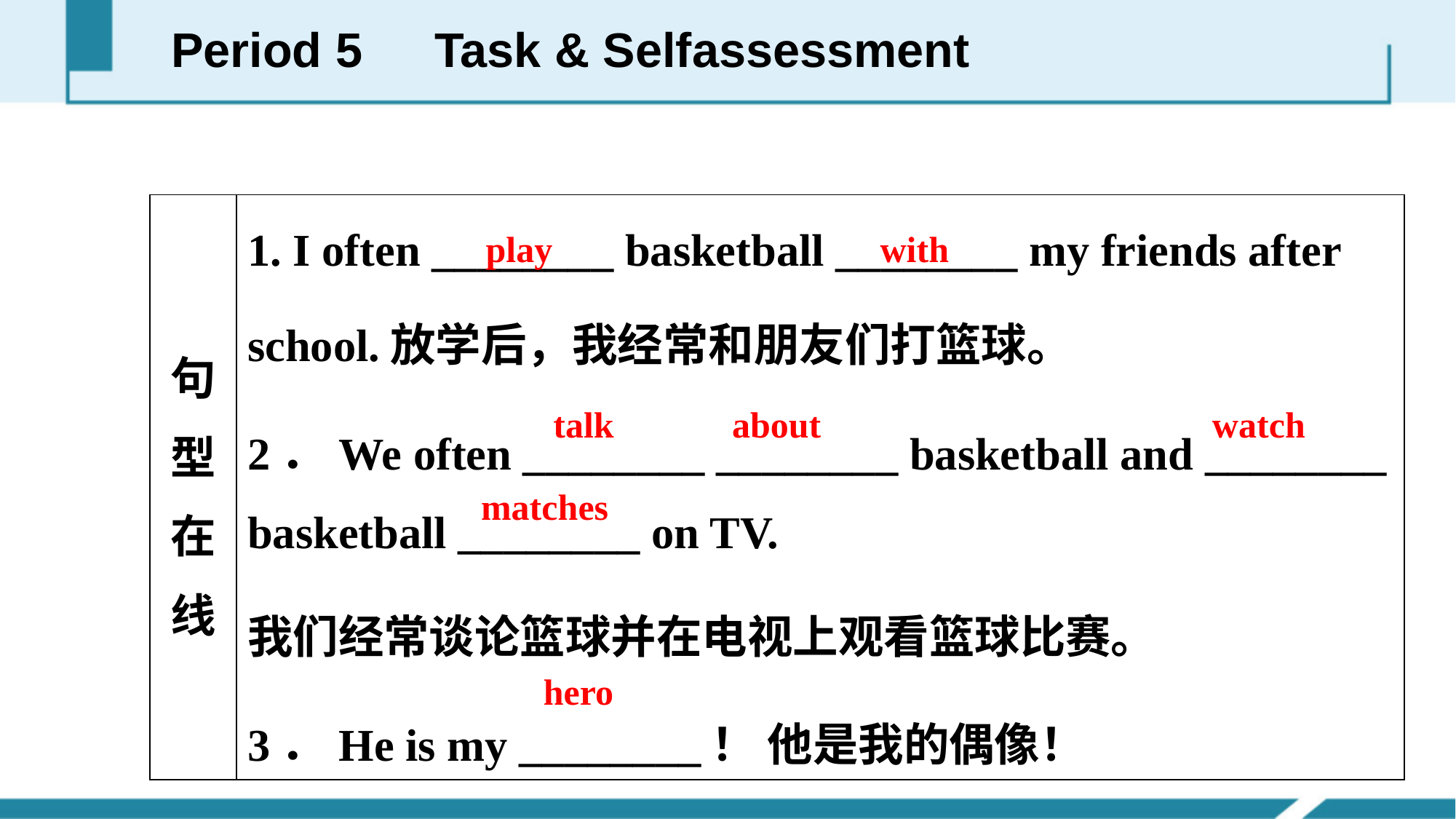

Period 5　Task & Self­assessment
| 句 型 在 线 | 1. I often \_\_\_\_\_\_\_\_ basketball \_\_\_\_\_\_\_\_ my friends after school.放学后，我经常和朋友们打篮球。 2．We often \_\_\_\_\_\_\_\_ \_\_\_\_\_\_\_\_ basketball and \_\_\_\_\_\_\_\_ basketball \_\_\_\_\_\_\_\_ on TV. 我们经常谈论篮球并在电视上观看篮球比赛。 3．He is my \_\_\_\_\_\_\_\_！ 他是我的偶像！ |
| --- | --- |
play                                    with

talk             about                                           watch
matches
hero